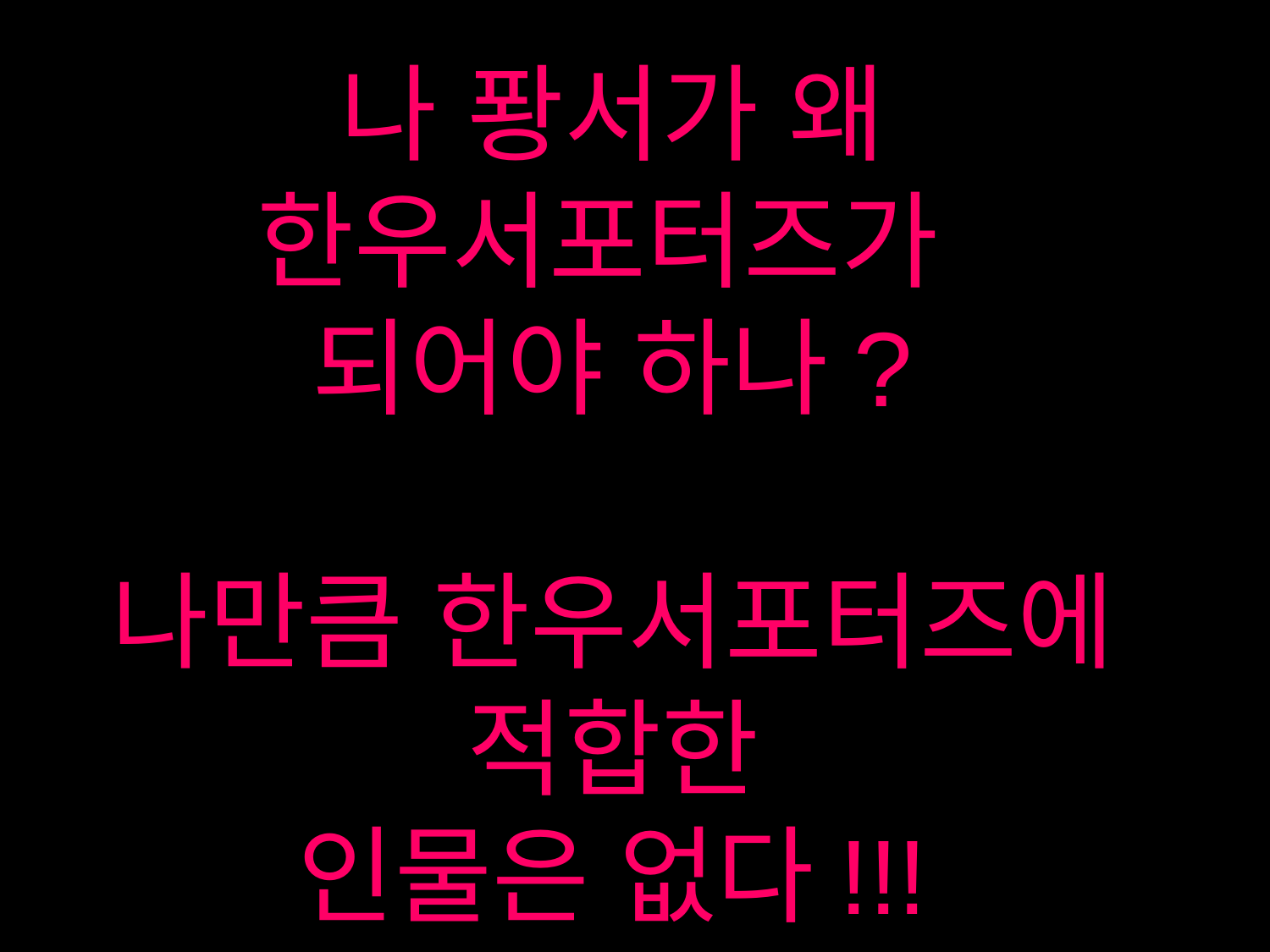

나 퐝서가 왜 한우서포터즈가
되어야 하나?

나만큼 한우서포터즈에 적합한
인물은 없다!!!